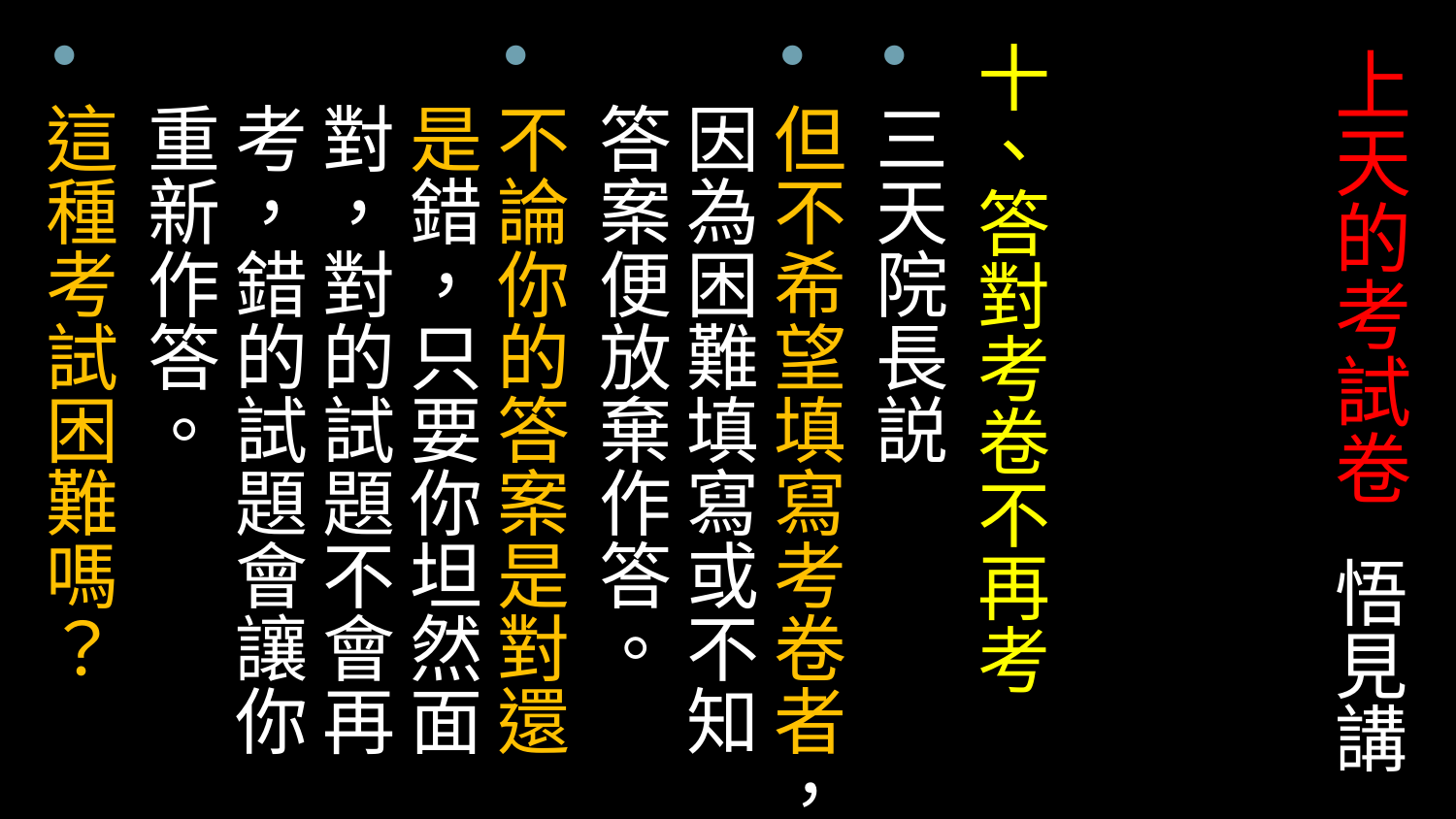

十、答對考卷不再考
三天院長説
但不希望填寫考卷者，因為困難填寫或不知答案便放棄作答。
不論你的答案是對還是錯，只要你坦然面對，對的試題不會再考，錯的試題會讓你重新作答。
這種考試困難嗎？
# 上天的考試卷   悟見講